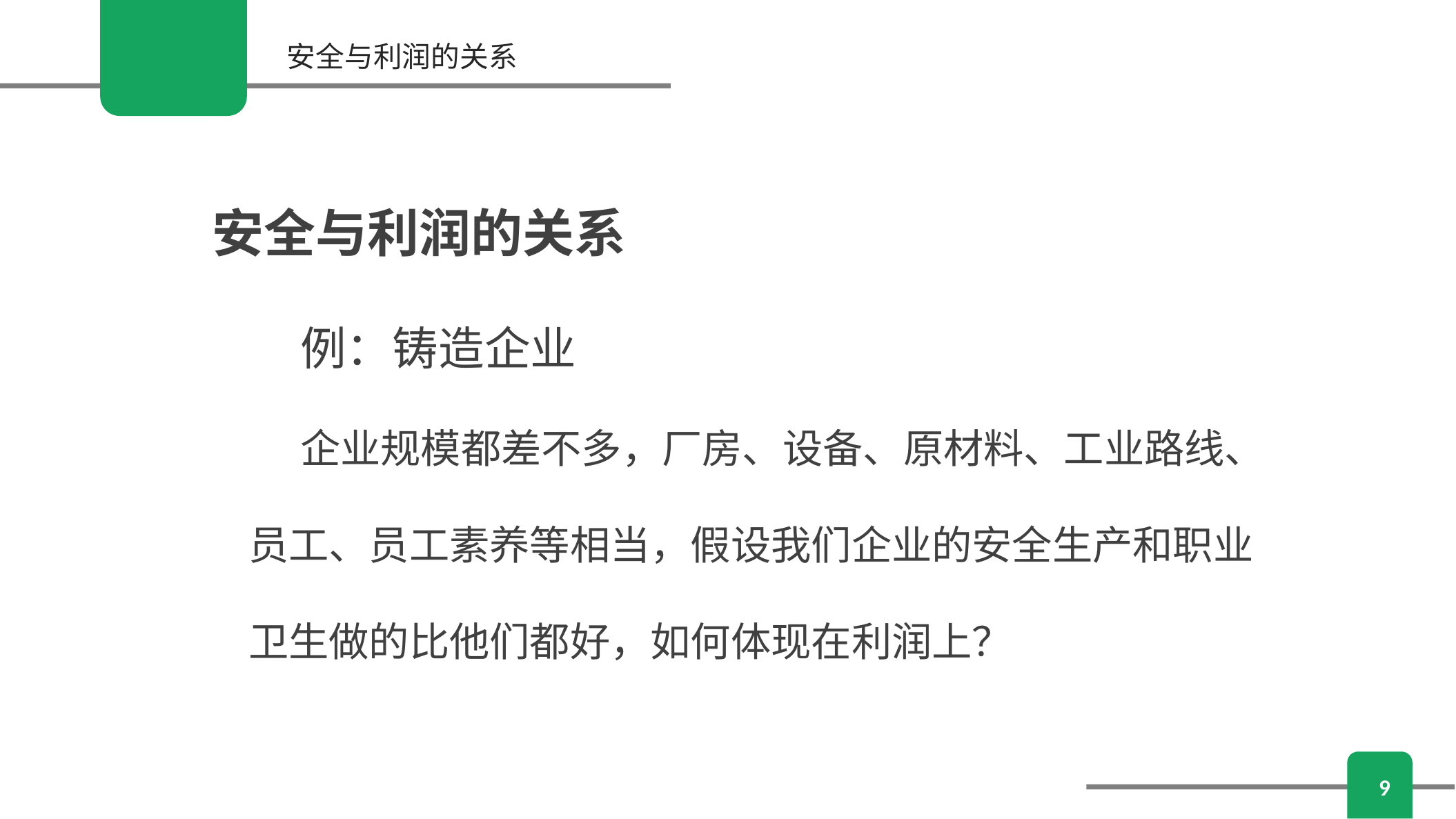

安全与利润的关系
安全与利润的关系
例：铸造企业
企业规模都差不多，厂房、设备、原材料、工业路线、员工、员工素养等相当，假设我们企业的安全生产和职业卫生做的比他们都好，如何体现在利润上？
9